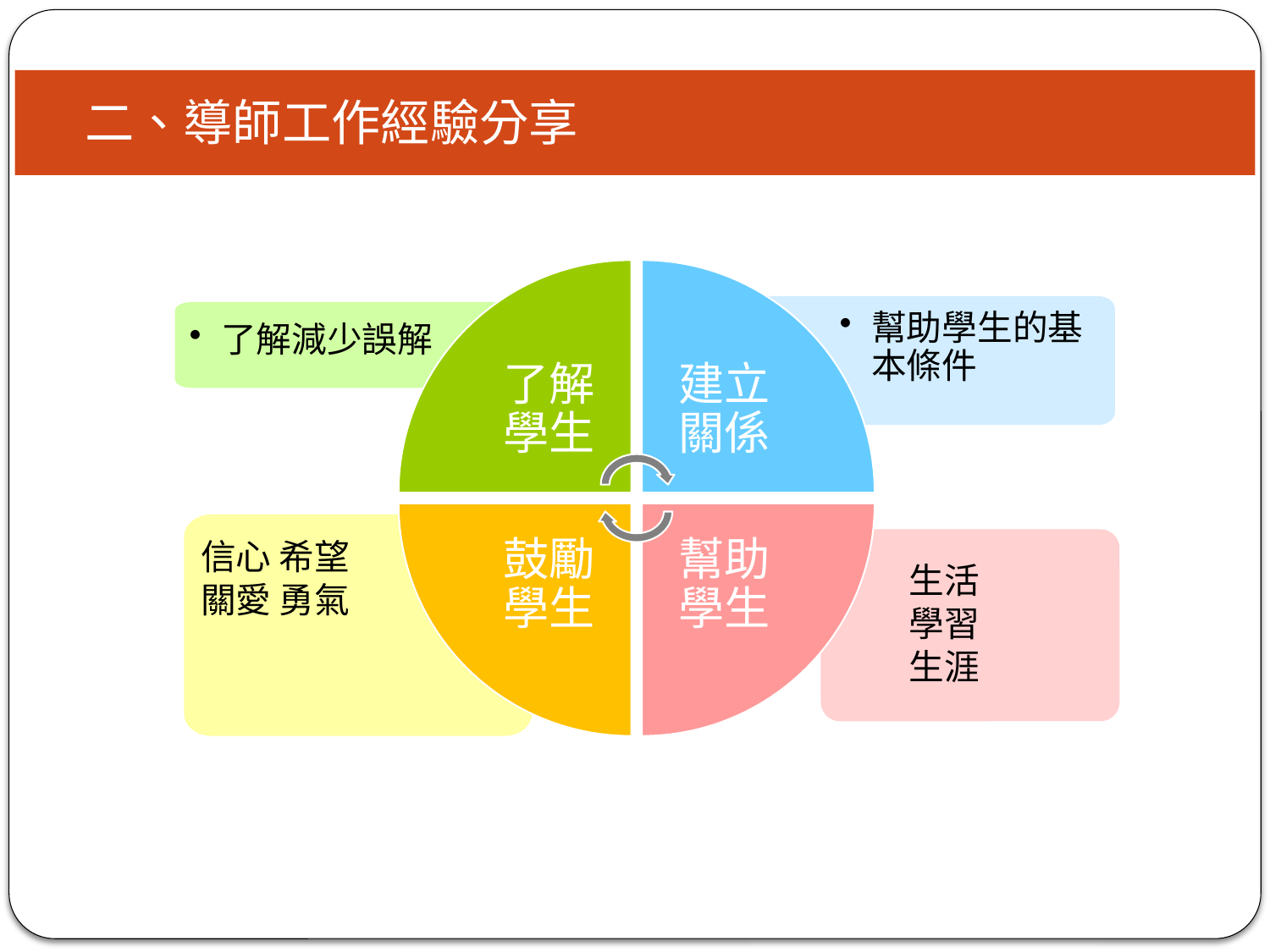

二、導師工作經驗分享
二、導師工作經驗分享
了解學生
建立關係
幫助學生的基本條件
了解減少誤解

幫助學生
鼓勵學生
信心 希望
關愛 勇氣

  生活
  學習
  生涯